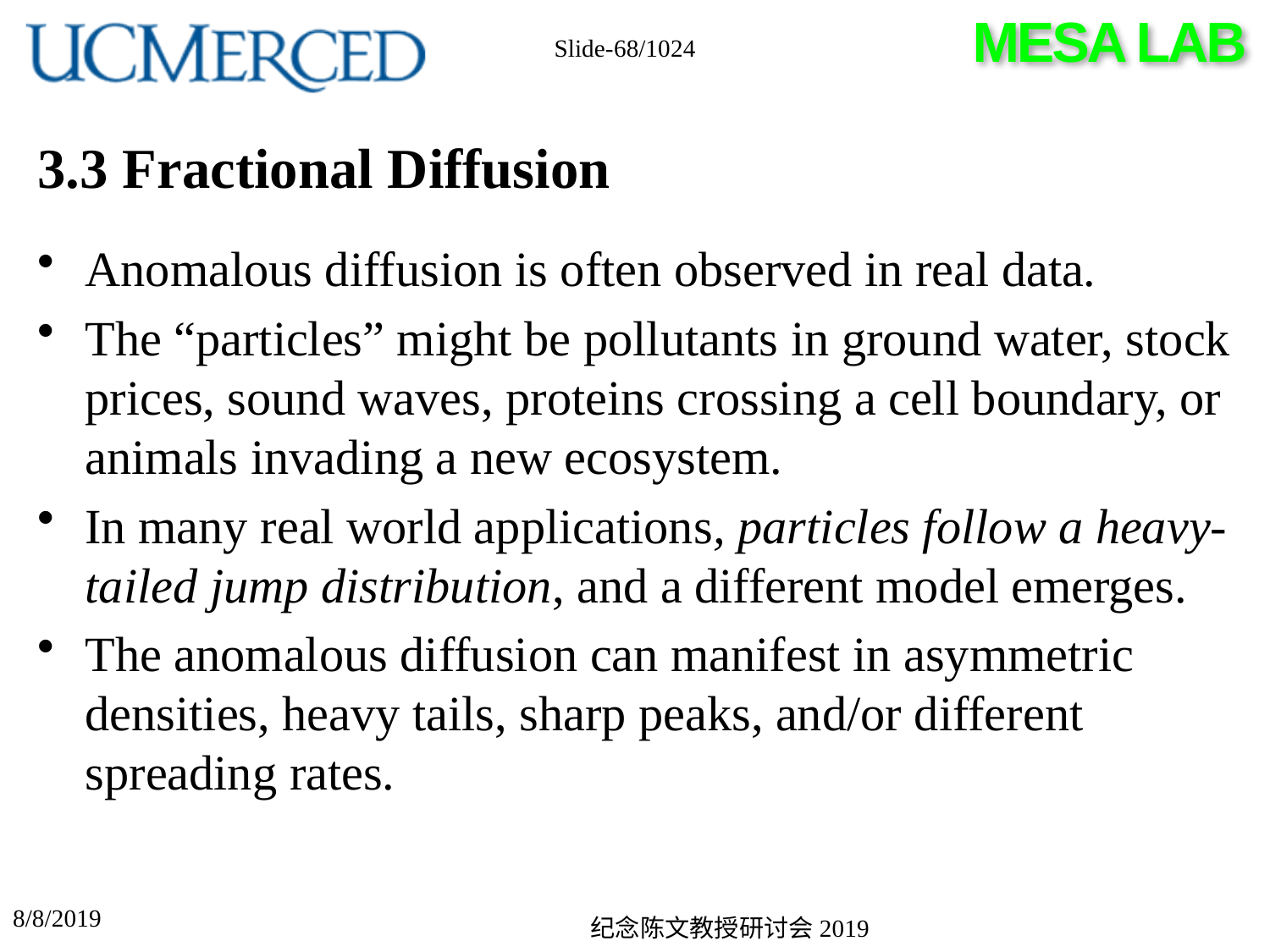

Slide-68/1024
# 3.3 Fractional Diffusion
Anomalous diffusion is often observed in real data.
The “particles” might be pollutants in ground water, stock prices, sound waves, proteins crossing a cell boundary, or animals invading a new ecosystem.
In many real world applications, particles follow a heavy-tailed jump distribution, and a different model emerges.
The anomalous diffusion can manifest in asymmetric densities, heavy tails, sharp peaks, and/or different spreading rates.

8/8/2019
纪念陈文教授研讨会2019